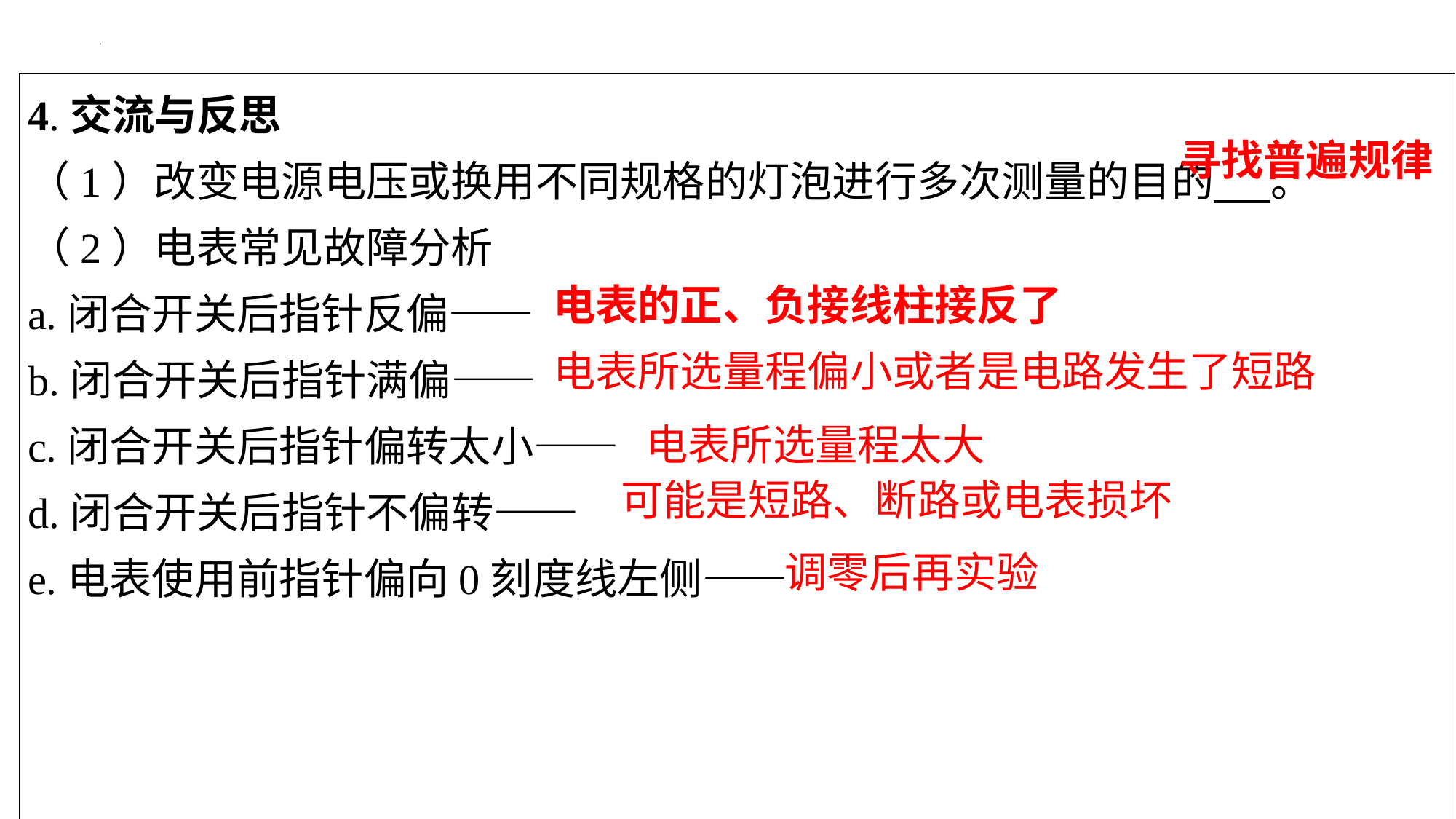

4.交流与反思
（1）改变电源电压或换用不同规格的灯泡进行多次测量的目的      。
（2）电表常见故障分析
a.闭合开关后指针反偏——
b.闭合开关后指针满偏——
c.闭合开关后指针偏转太小——
d.闭合开关后指针不偏转——
e.电表使用前指针偏向0刻度线左侧——

寻找普遍规律
电表的正、负接线柱接反了
电表所选量程偏小或者是电路发生了短路
电表所选量程太大
可能是短路、断路或电表损坏
调零后再实验